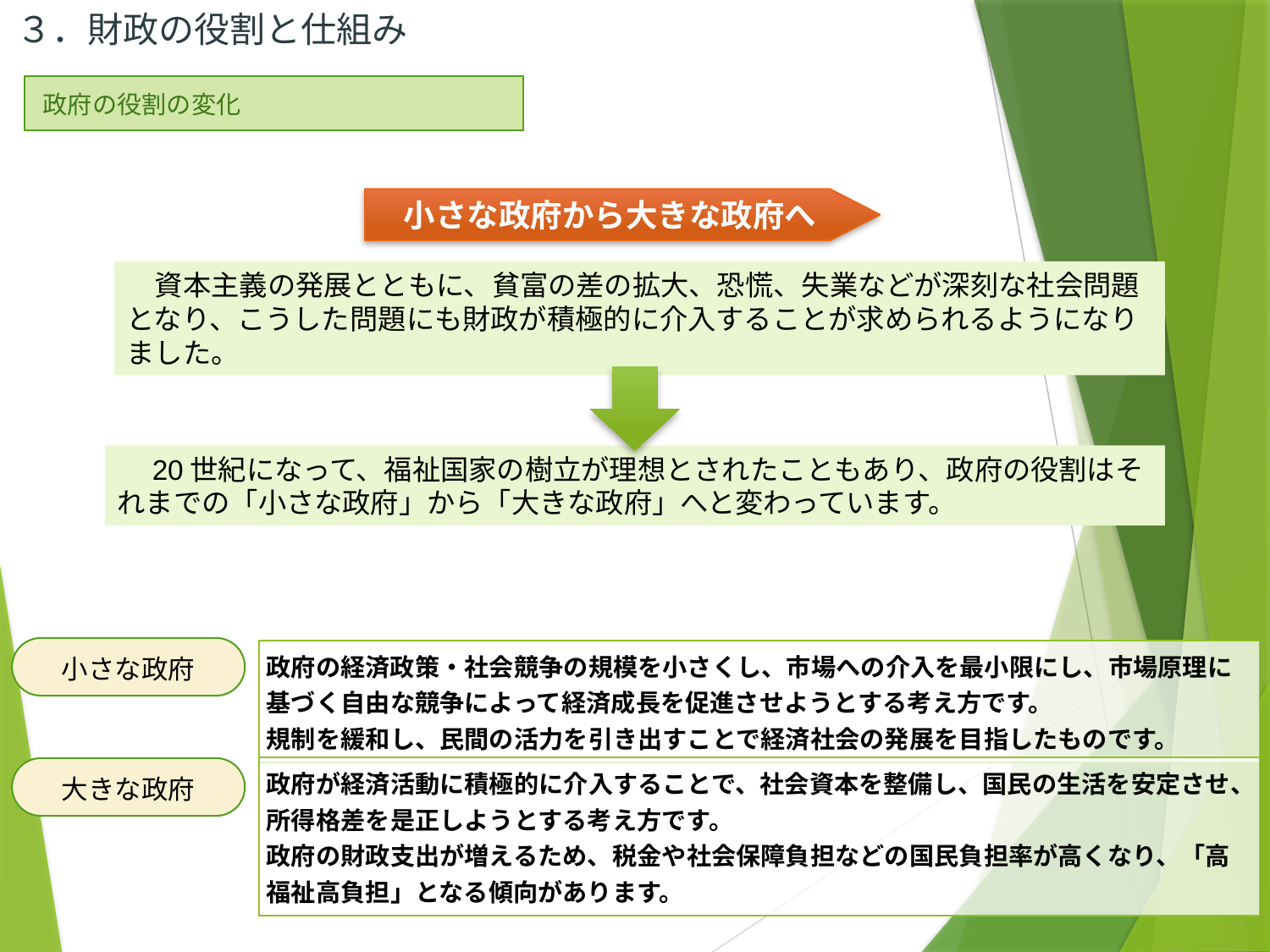

３．財政の役割と仕組み
| 政府の役割の変化 |
| --- |
小さな政府から大きな政府へ
　資本主義の発展とともに、貧富の差の拡大、恐慌、失業などが深刻な社会問題となり、こうした問題にも財政が積極的に介入することが求められるようになりました。

　20世紀になって、福祉国家の樹立が理想とされたこともあり、政府の役割はそれまでの「小さな政府」から「大きな政府」へと変わっています。
小さな政府
| 政府の経済政策・社会競争の規模を小さくし、市場への介入を最小限にし、市場原理に基づく自由な競争によって経済成長を促進させようとする考え方です。 規制を緩和し、民間の活力を引き出すことで経済社会の発展を目指したものです。 |
| --- |
| 政府が経済活動に積極的に介入することで、社会資本を整備し、国民の生活を安定させ、所得格差を是正しようとする考え方です。 政府の財政支出が増えるため、税金や社会保障負担などの国民負担率が高くなり、「高福祉高負担」となる傾向があります。 |
| --- |
大きな政府